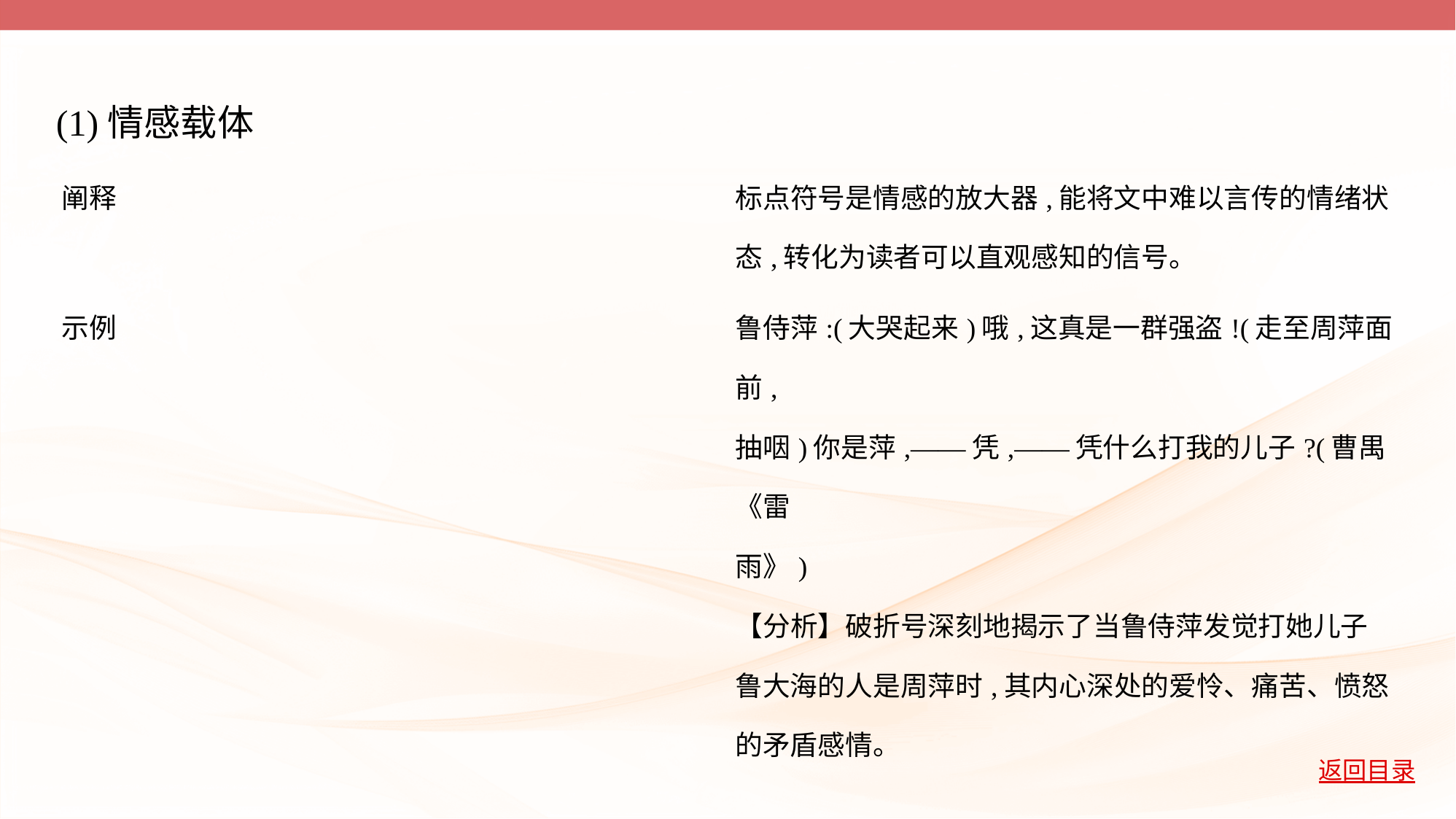

(1)情感载体
| 阐释 | 标点符号是情感的放大器,能将文中难以言传的情绪状 态,转化为读者可以直观感知的信号。 |
| --- | --- |
| 示例 | 鲁侍萍:(大哭起来)哦,这真是一群强盗!(走至周萍面前, 抽咽)你是萍,——凭,——凭什么打我的儿子?(曹禺《雷 雨》) 【分析】破折号深刻地揭示了当鲁侍萍发觉打她儿子 鲁大海的人是周萍时,其内心深处的爱怜、痛苦、愤怒 的矛盾感情。 |